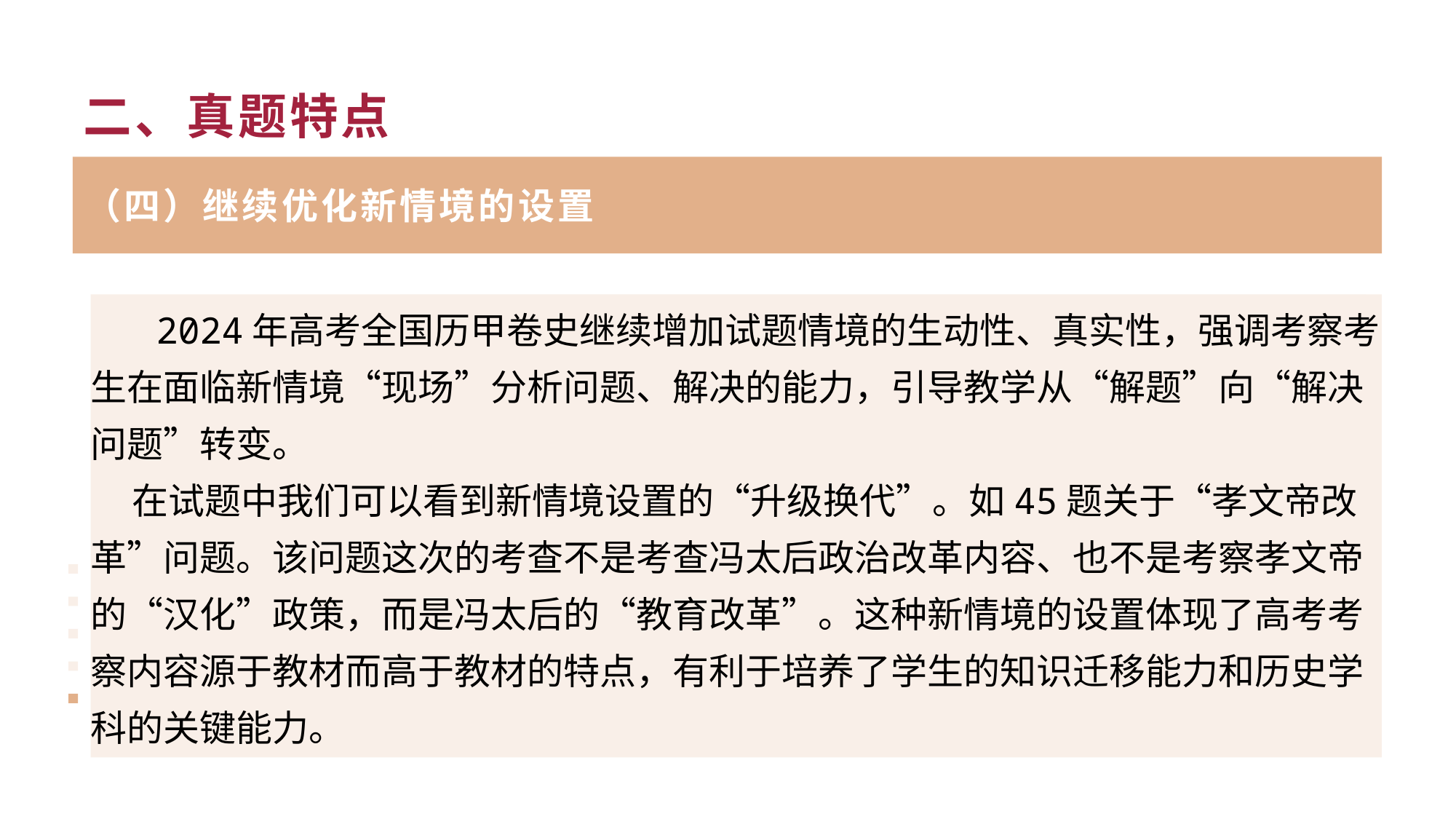

# 二、真题特点
（四）继续优化新情境的设置
   2024年高考全国历甲卷史继续增加试题情境的生动性、真实性，强调考察考生在面临新情境“现场”分析问题、解决的能力，引导教学从“解题”向“解决问题”转变。
    在试题中我们可以看到新情境设置的“升级换代”。如45题关于“孝文帝改革”问题。该问题这次的考查不是考查冯太后政治改革内容、也不是考察孝文帝的“汉化”政策，而是冯太后的“教育改革”。这种新情境的设置体现了高考考察内容源于教材而高于教材的特点，有利于培养了学生的知识迁移能力和历史学科的关键能力。